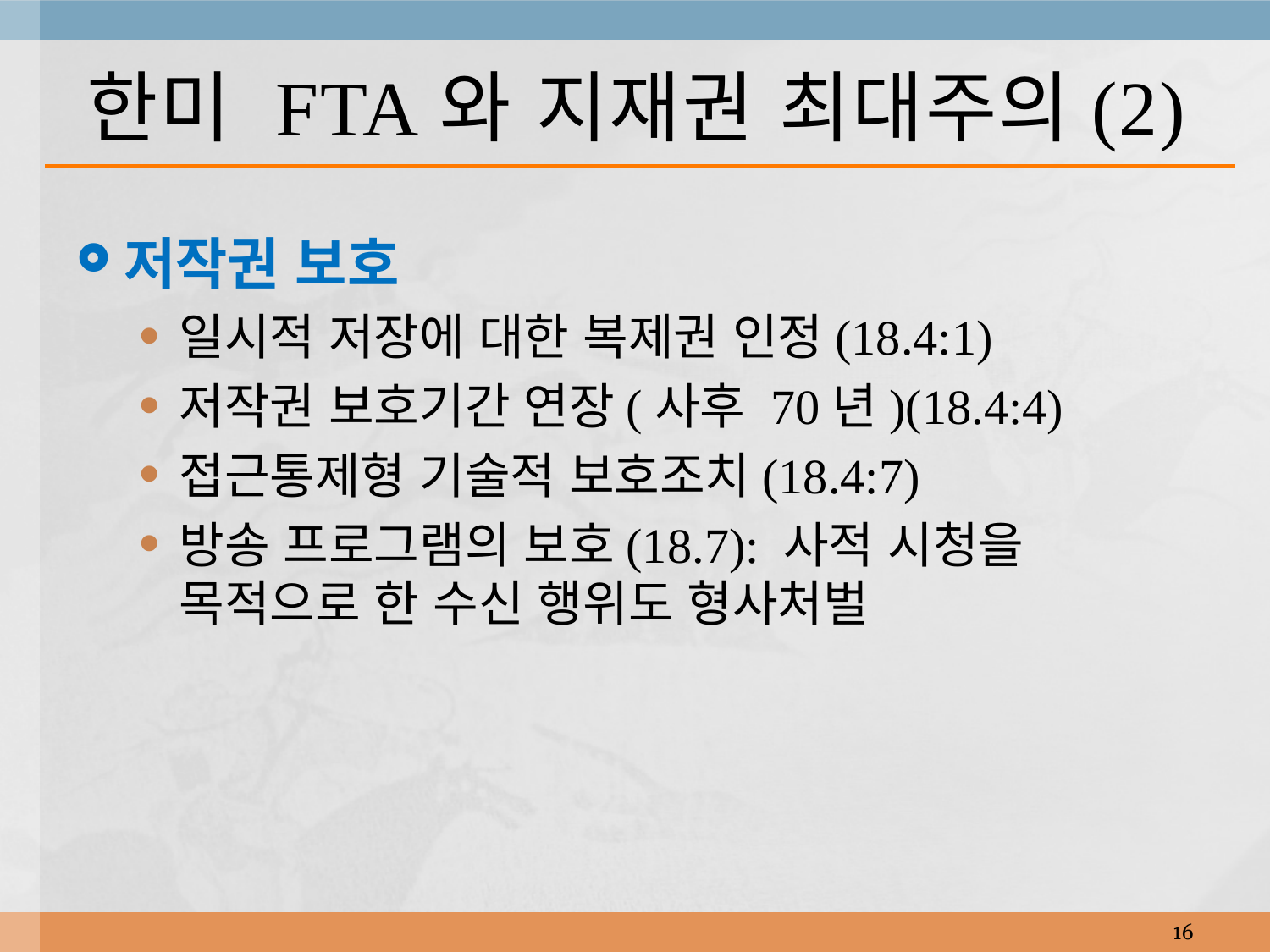

# 한미 FTA와 지재권 최대주의(2)
저작권 보호
일시적 저장에 대한 복제권 인정(18.4:1)
저작권 보호기간 연장(사후 70년)(18.4:4)
접근통제형 기술적 보호조치(18.4:7)
방송 프로그램의 보호(18.7): 사적 시청을 목적으로 한 수신 행위도 형사처벌

16